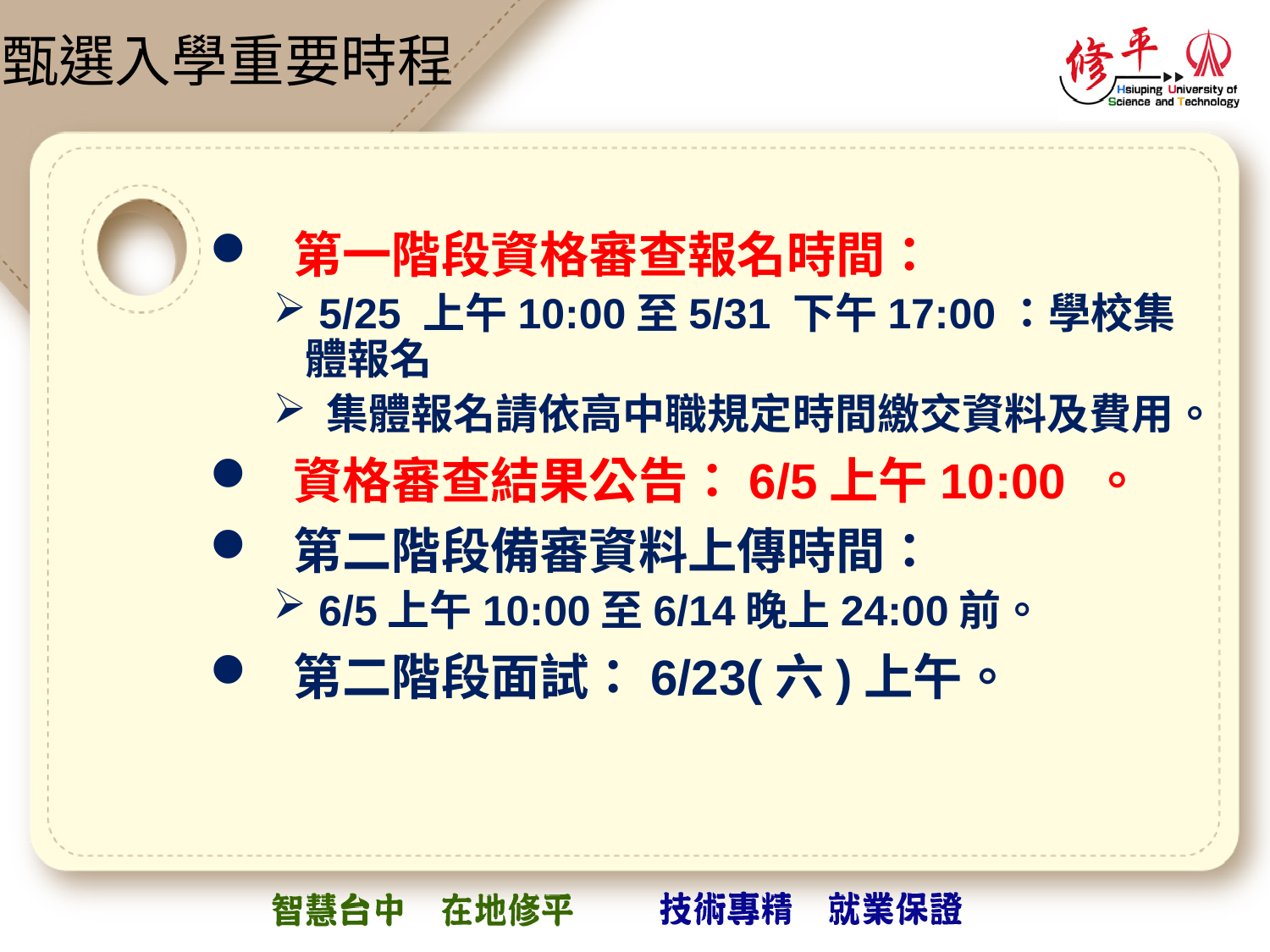

# 甄選入學重要時程
  第一階段資格審查報名時間：
 5/25 上午10:00至5/31 下午17:00：學校集體報名
 集體報名請依高中職規定時間繳交資料及費用。
  資格審查結果公告：6/5上午10:00 。
  第二階段備審資料上傳時間：
 6/5上午10:00至6/14晚上24:00前。
  第二階段面試：6/23(六)上午。